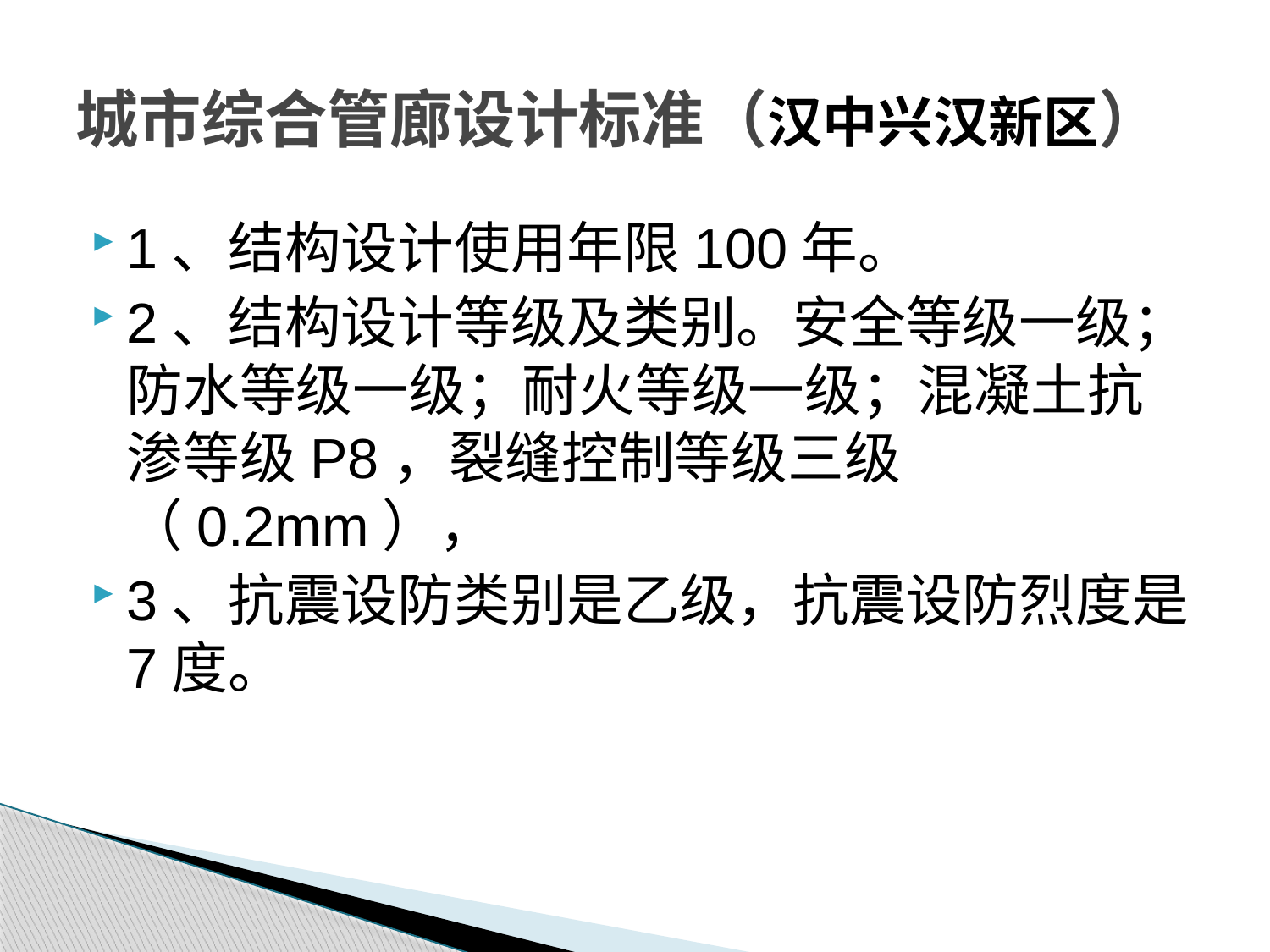

# 城市综合管廊设计标准（汉中兴汉新区）
1、结构设计使用年限100年。
2、结构设计等级及类别。安全等级一级；防水等级一级；耐火等级一级；混凝土抗渗等级P8，裂缝控制等级三级（0.2mm），
3、抗震设防类别是乙级，抗震设防烈度是7度。